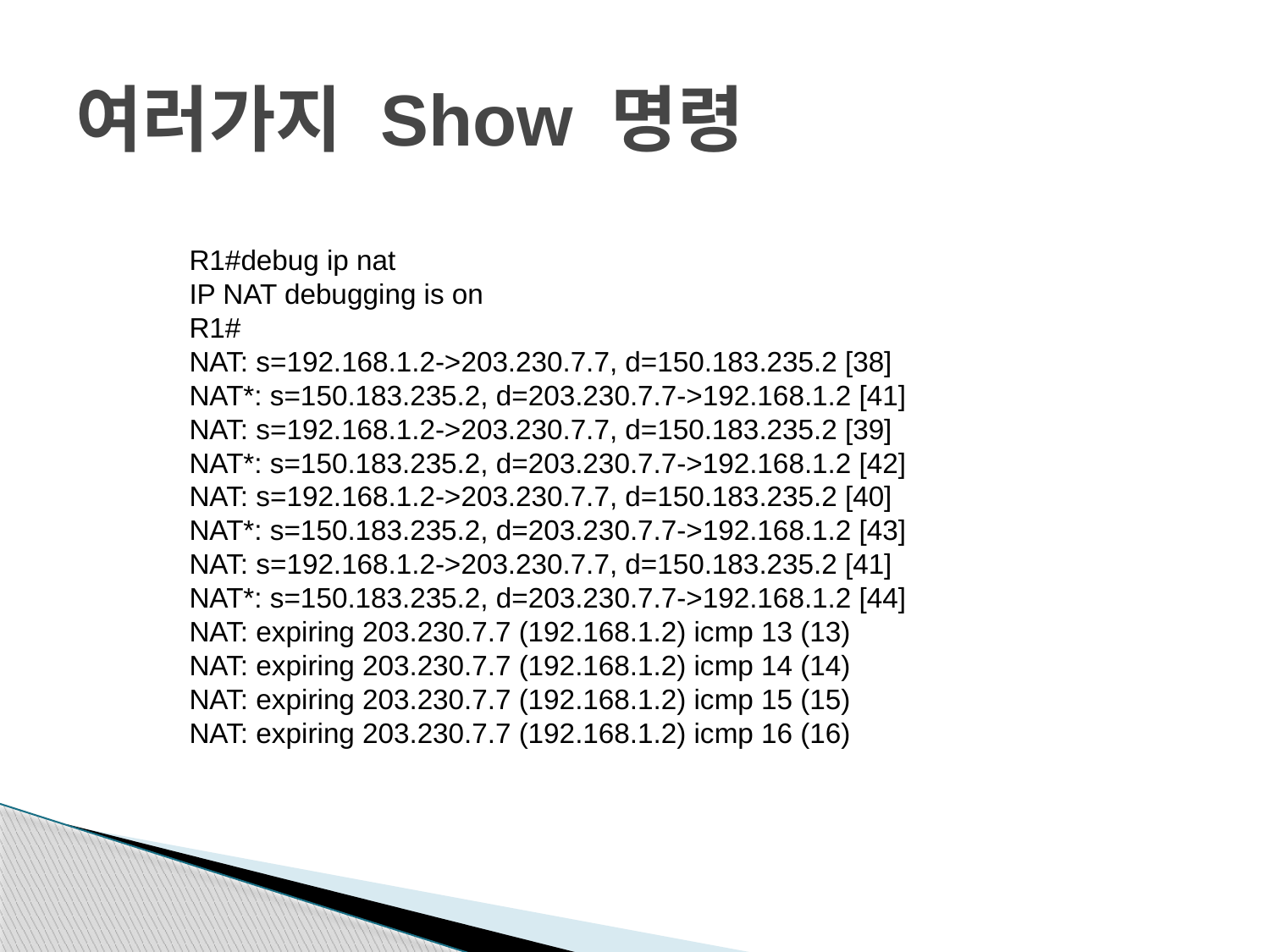

# 여러가지 Show 명령
R1#debug ip nat
IP NAT debugging is on
R1#
NAT: s=192.168.1.2->203.230.7.7, d=150.183.235.2 [38]
NAT*: s=150.183.235.2, d=203.230.7.7->192.168.1.2 [41]
NAT: s=192.168.1.2->203.230.7.7, d=150.183.235.2 [39]
NAT*: s=150.183.235.2, d=203.230.7.7->192.168.1.2 [42]
NAT: s=192.168.1.2->203.230.7.7, d=150.183.235.2 [40]
NAT*: s=150.183.235.2, d=203.230.7.7->192.168.1.2 [43]
NAT: s=192.168.1.2->203.230.7.7, d=150.183.235.2 [41]
NAT*: s=150.183.235.2, d=203.230.7.7->192.168.1.2 [44]
NAT: expiring 203.230.7.7 (192.168.1.2) icmp 13 (13)
NAT: expiring 203.230.7.7 (192.168.1.2) icmp 14 (14)
NAT: expiring 203.230.7.7 (192.168.1.2) icmp 15 (15)
NAT: expiring 203.230.7.7 (192.168.1.2) icmp 16 (16)